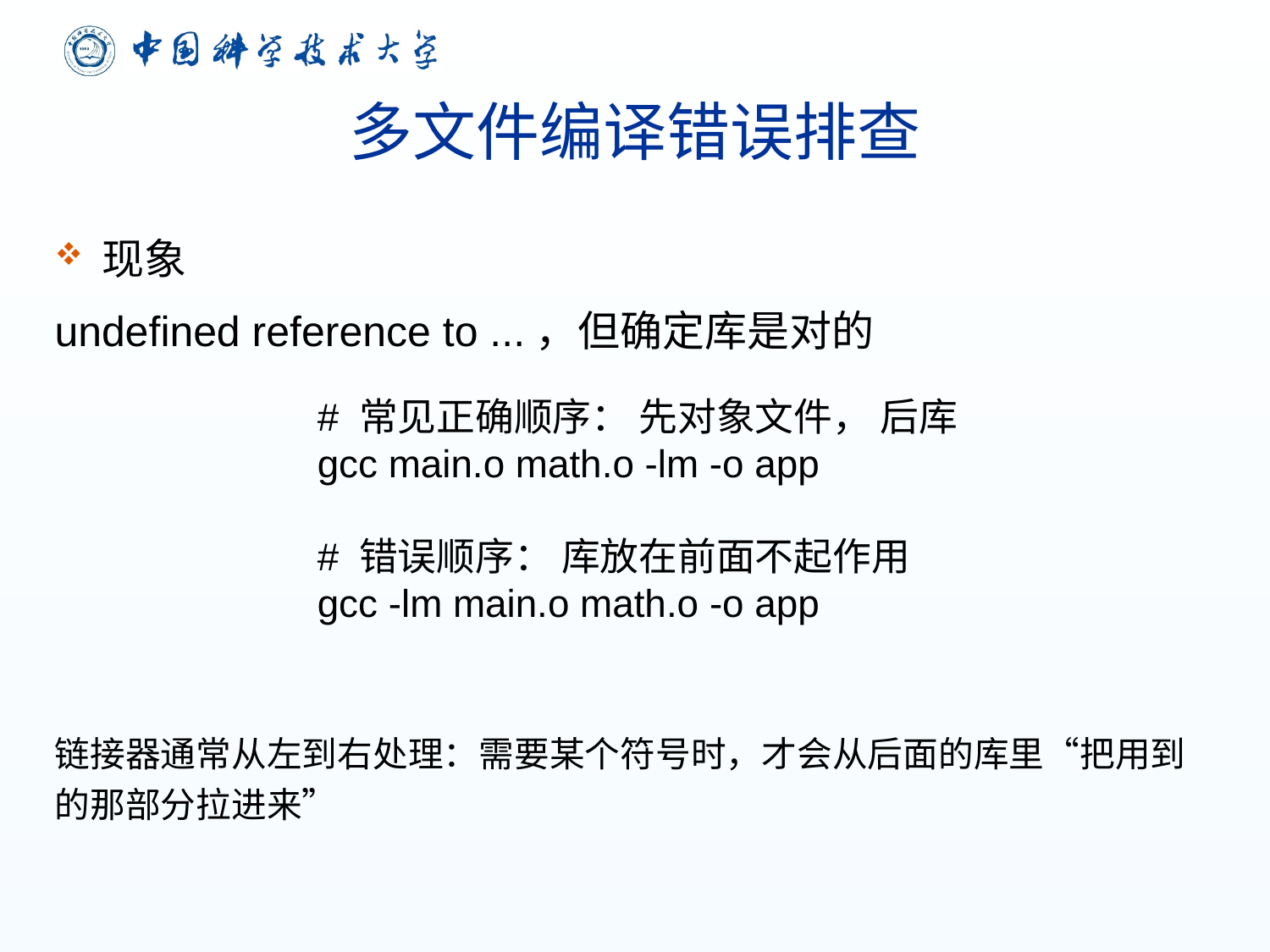

# 多文件编译错误排查
现象
undefined reference to ...，但确定库是对的

链接器通常从左到右处理：需要某个符号时，才会从后面的库里“把用到的那部分拉进来”

# 常见正确顺序： 先对象文件， 后库
gcc main.o math.o -lm -o app

# 错误顺序： 库放在前面不起作用
gcc -lm main.o math.o -o app